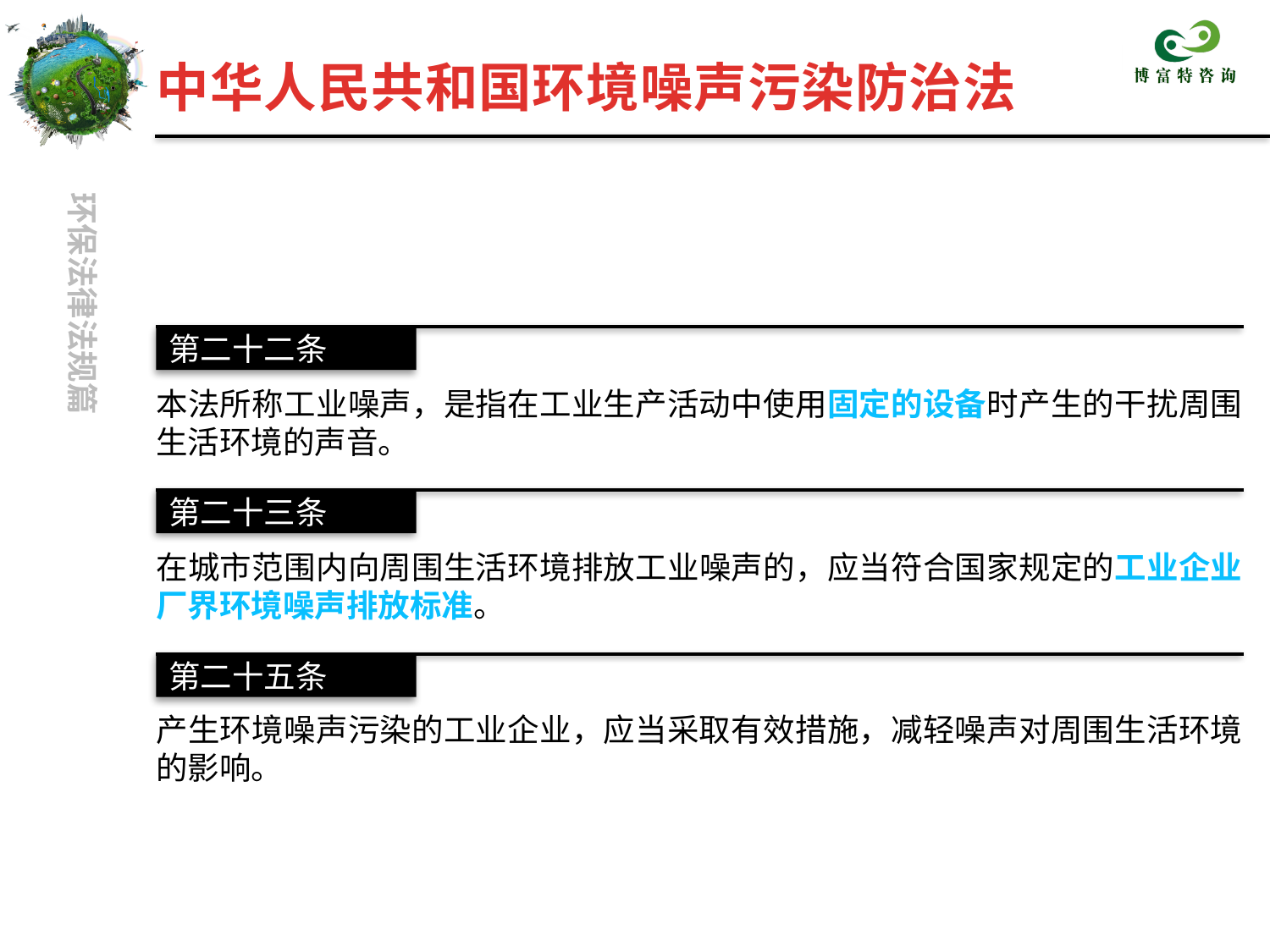

中华人民共和国环境噪声污染防治法
第二十二条
第二十二条
本法所称工业噪声，是指在工业生产活动中使用固定的设备时产生的干扰周围生活环境的声音。

第二十三条
在城市范围内向周围生活环境排放工业噪声的，应当符合国家规定的工业企业厂界环境噪声排放标准。

第二十五条
产生环境噪声污染的工业企业，应当采取有效措施，减轻噪声对周围生活环境的影响。
第二十三条
第二十五条